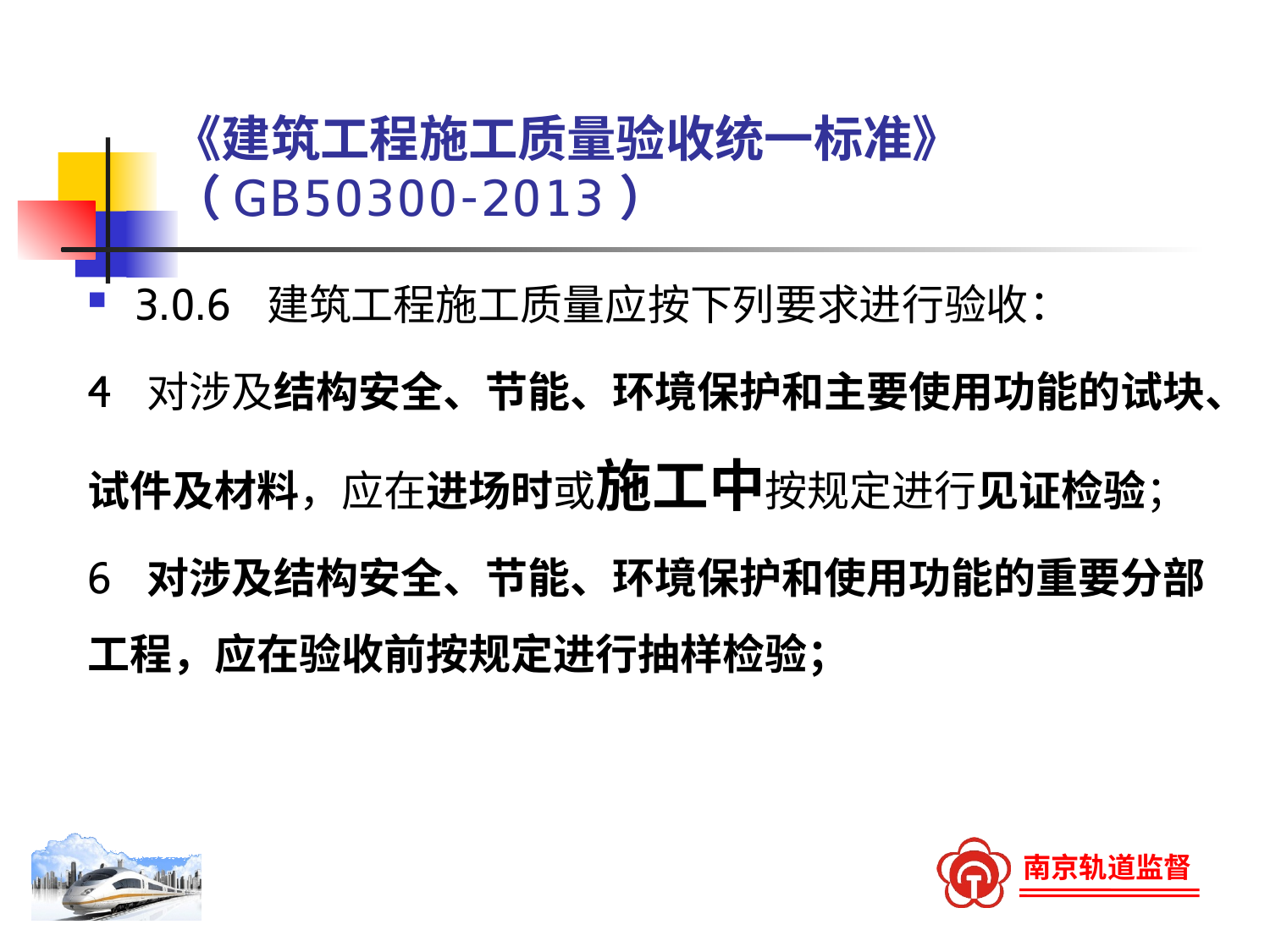

# 《建筑工程施工质量验收统一标准》（GB50300-2013）
3.0.6  建筑工程施工质量应按下列要求进行验收：
4  对涉及结构安全、节能、环境保护和主要使用功能的试块、试件及材料，应在进场时或施工中按规定进行见证检验；
6  对涉及结构安全、节能、环境保护和使用功能的重要分部工程，应在验收前按规定进行抽样检验；